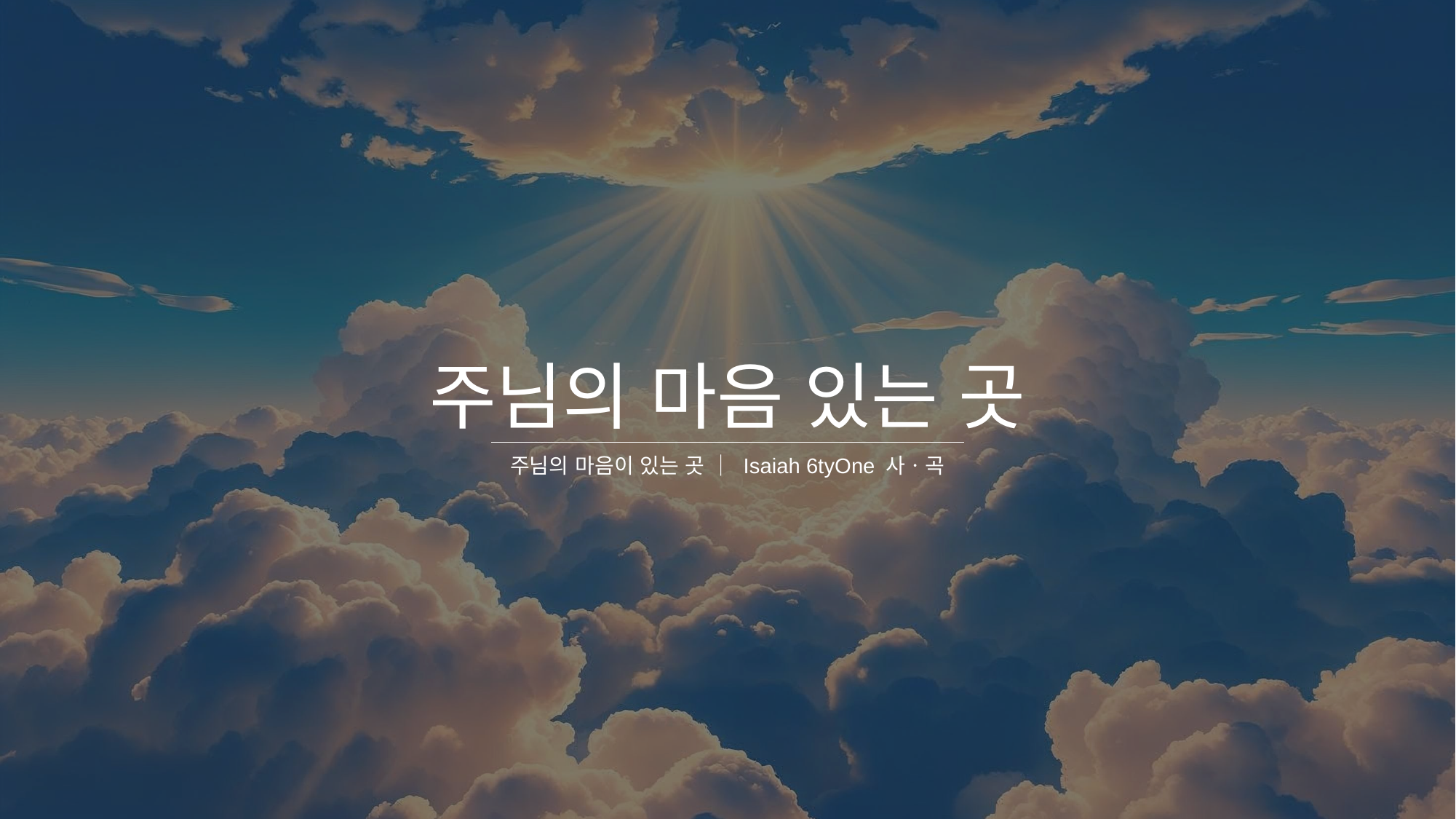

# 주님의 마음 있는 곳
주님의 마음이 있는 곳 │ Isaiah 6tyOne 사ㆍ곡